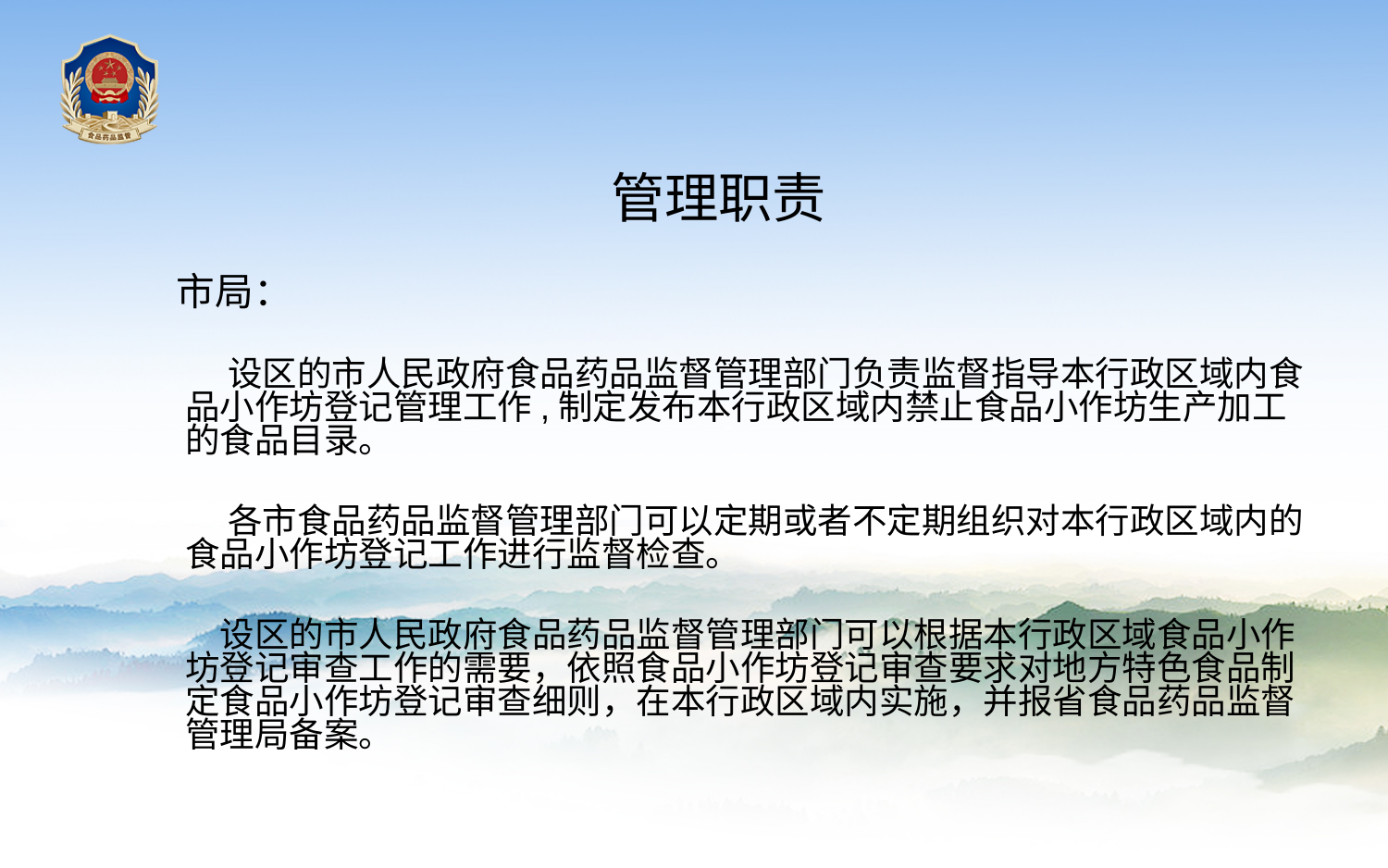

管理职责

    市局：

           设区的市人民政府食品药品监督管理部门负责监督指导本行政区域内食品小作坊登记管理工作,制定发布本行政区域内禁止食品小作坊生产加工的食品目录。

           各市食品药品监督管理部门可以定期或者不定期组织对本行政区域内的食品小作坊登记工作进行监督检查。

          设区的市人民政府食品药品监督管理部门可以根据本行政区域食品小作坊登记审查工作的需要，依照食品小作坊登记审查要求对地方特色食品制定食品小作坊登记审查细则，在本行政区域内实施，并报省食品药品监督管理局备案。